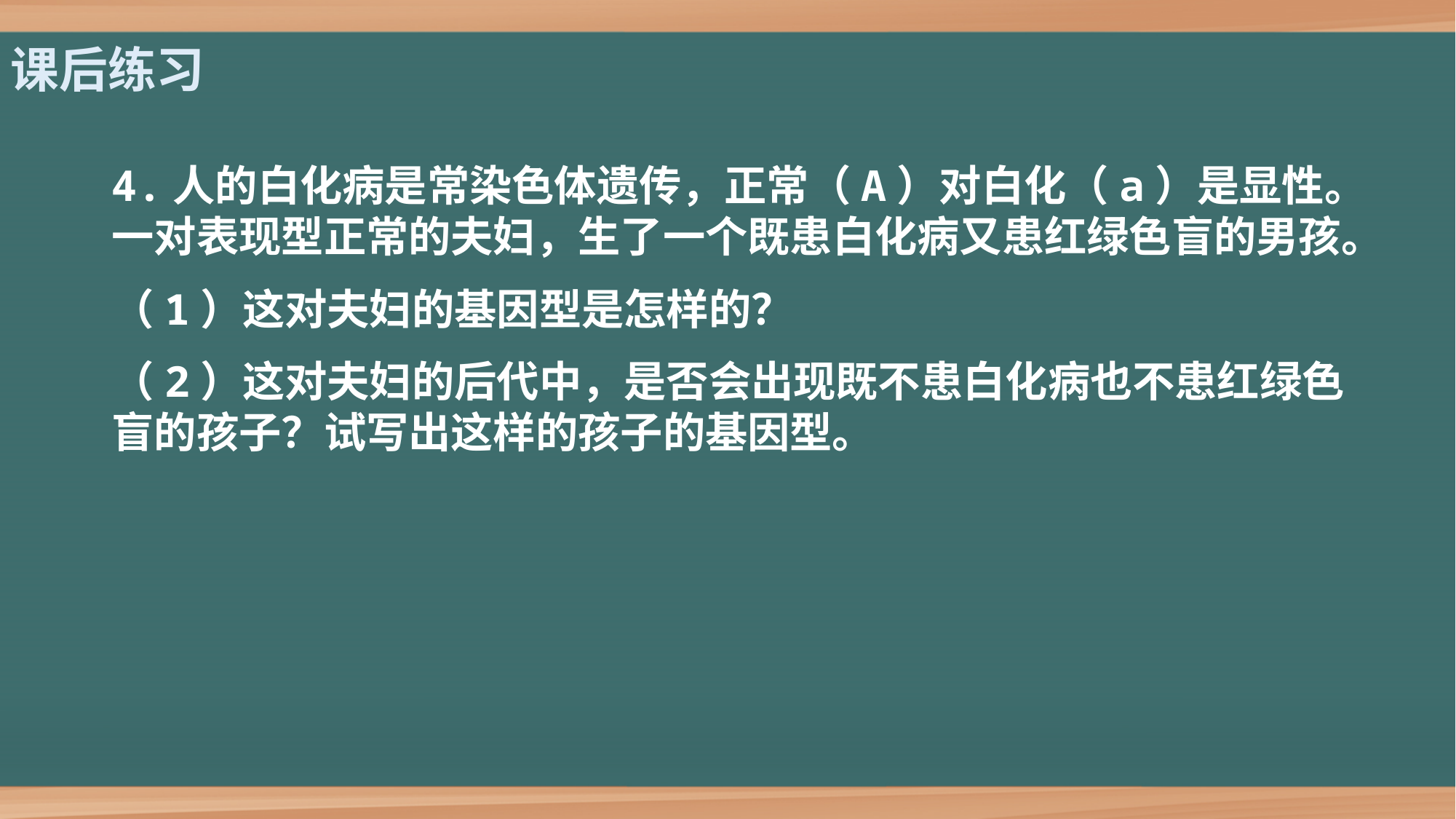

课后练习
4.人的白化病是常染色体遗传，正常（A）对白化（a）是显性。一对表现型正常的夫妇，生了一个既患白化病又患红绿色盲的男孩。
（1）这对夫妇的基因型是怎样的？
（2）这对夫妇的后代中，是否会出现既不患白化病也不患红绿色盲的孩子？试写出这样的孩子的基因型。